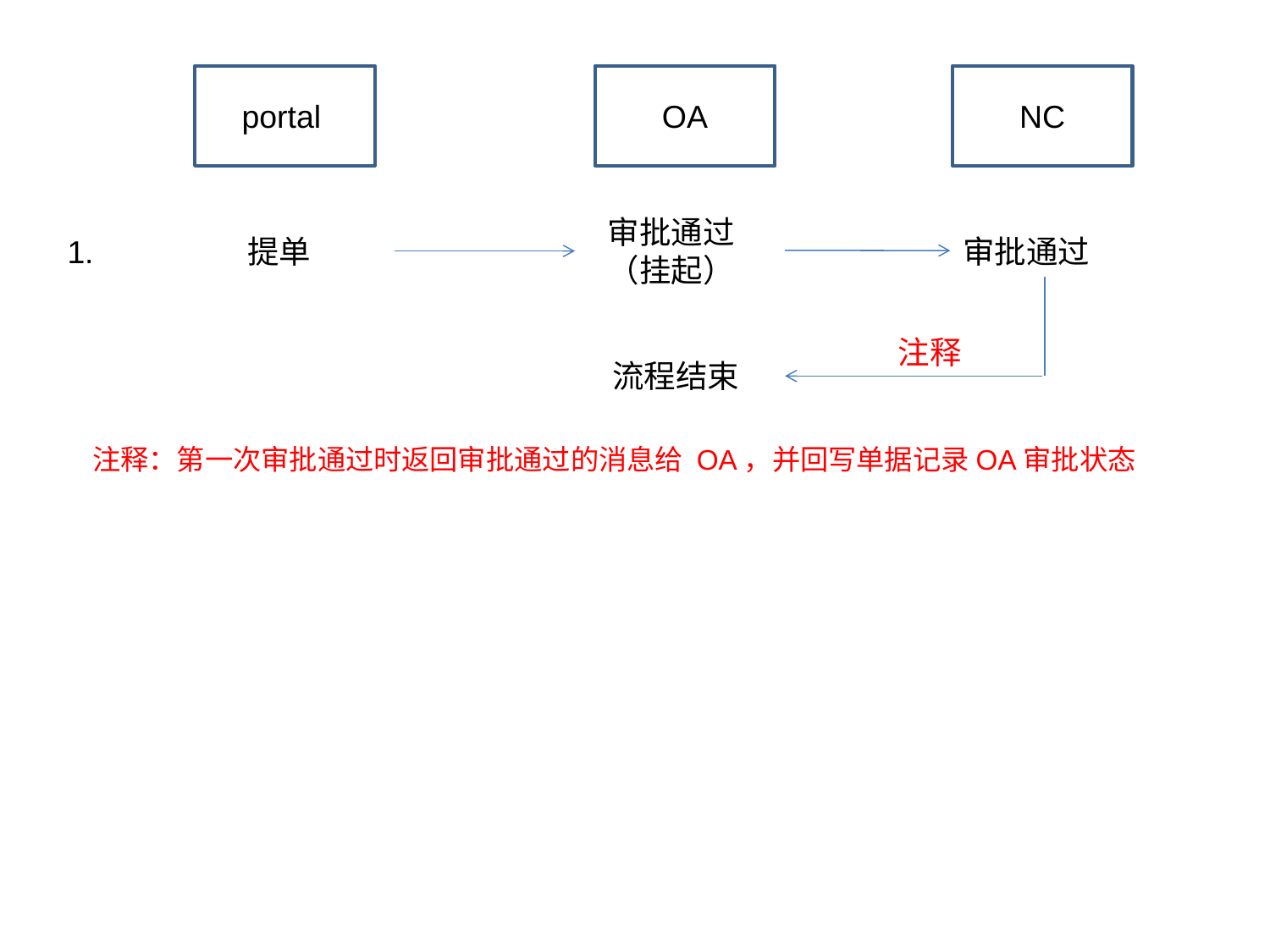

portall
OA
NC
审批通过（挂起）
1.
提单
审批通过
注释
流程结束
注释：第一次审批通过时返回审批通过的消息给 OA，并回写单据记录OA审批状态